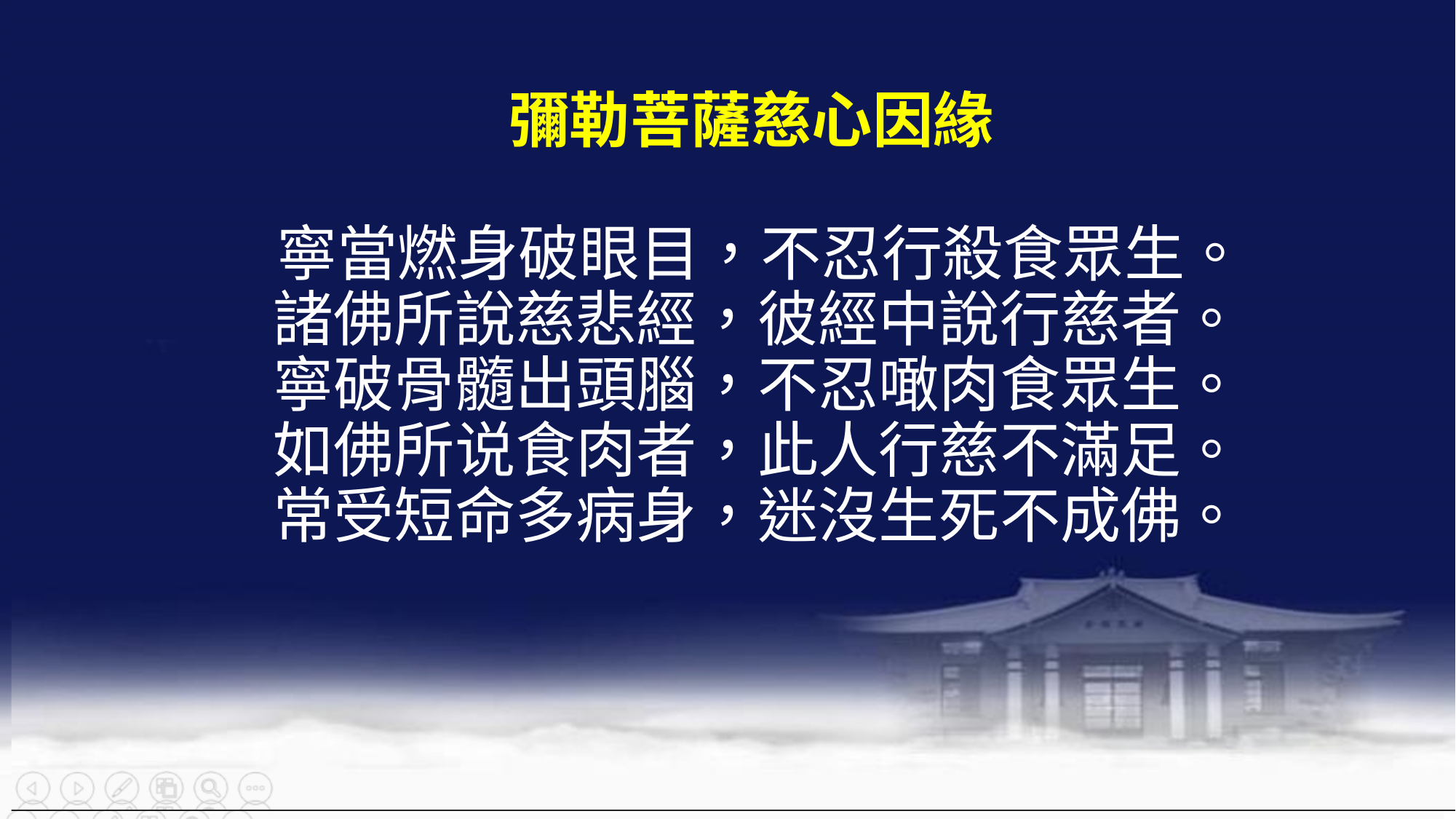

# 彌勒菩薩慈心因緣
      寧當燃身破眼目，不忍行殺食眾生。
　諸佛所說慈悲經，彼經中說行慈者。
　寧破骨髓出頭腦，不忍噉肉食眾生。
　如佛所说食肉者，此人行慈不滿足。
　常受短命多病身，迷沒生死不成佛。